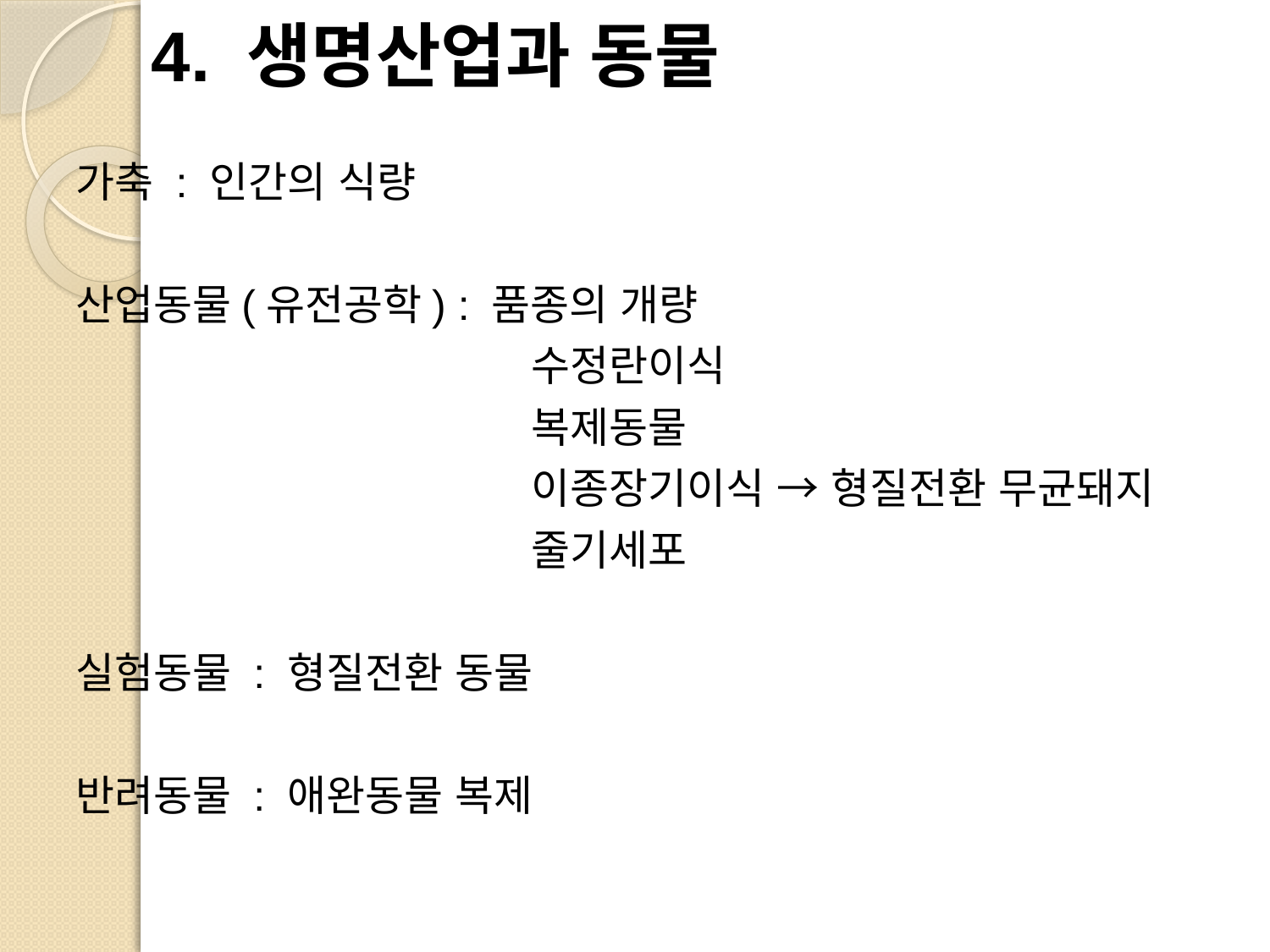

# 4. 생명산업과 동물
 가축 : 인간의 식량

 산업동물(유전공학) : 품종의 개량
 			       	    수정란이식
 				    복제동물
 				    이종장기이식 → 형질전환 무균돼지
 				    줄기세포

 실험동물 : 형질전환 동물

 반려동물 : 애완동물 복제